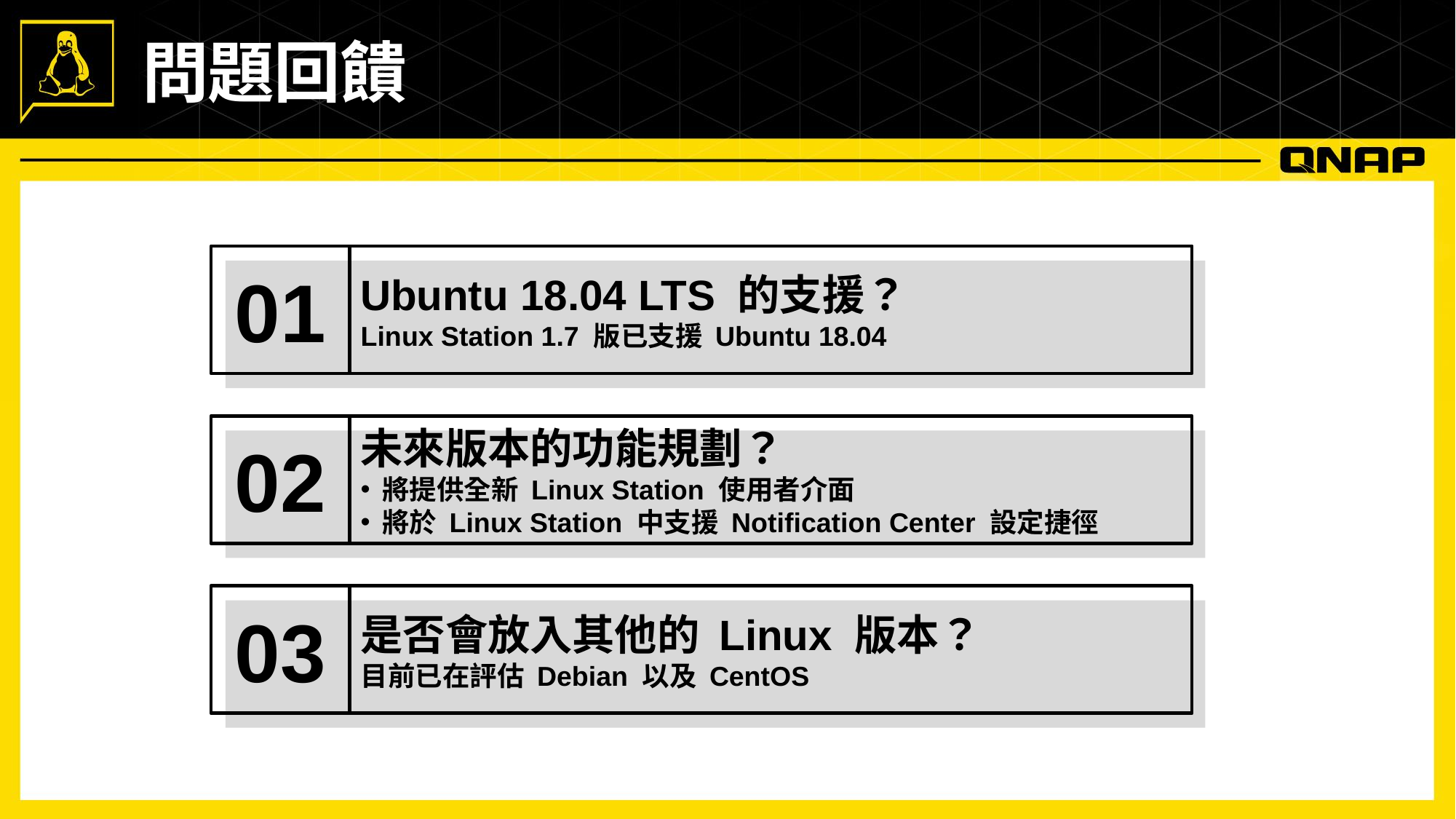

# 問題回饋
01
Ubuntu 18.04 LTS 的支援？
Linux Station 1.7 版已支援 Ubuntu 18.04

02
未來版本的功能規劃？
將提供全新 Linux Station 使用者介面
將於 Linux Station 中支援 Notification Center 設定捷徑

03
是否會放入其他的 Linux 版本？
目前已在評估 Debian 以及 CentOS